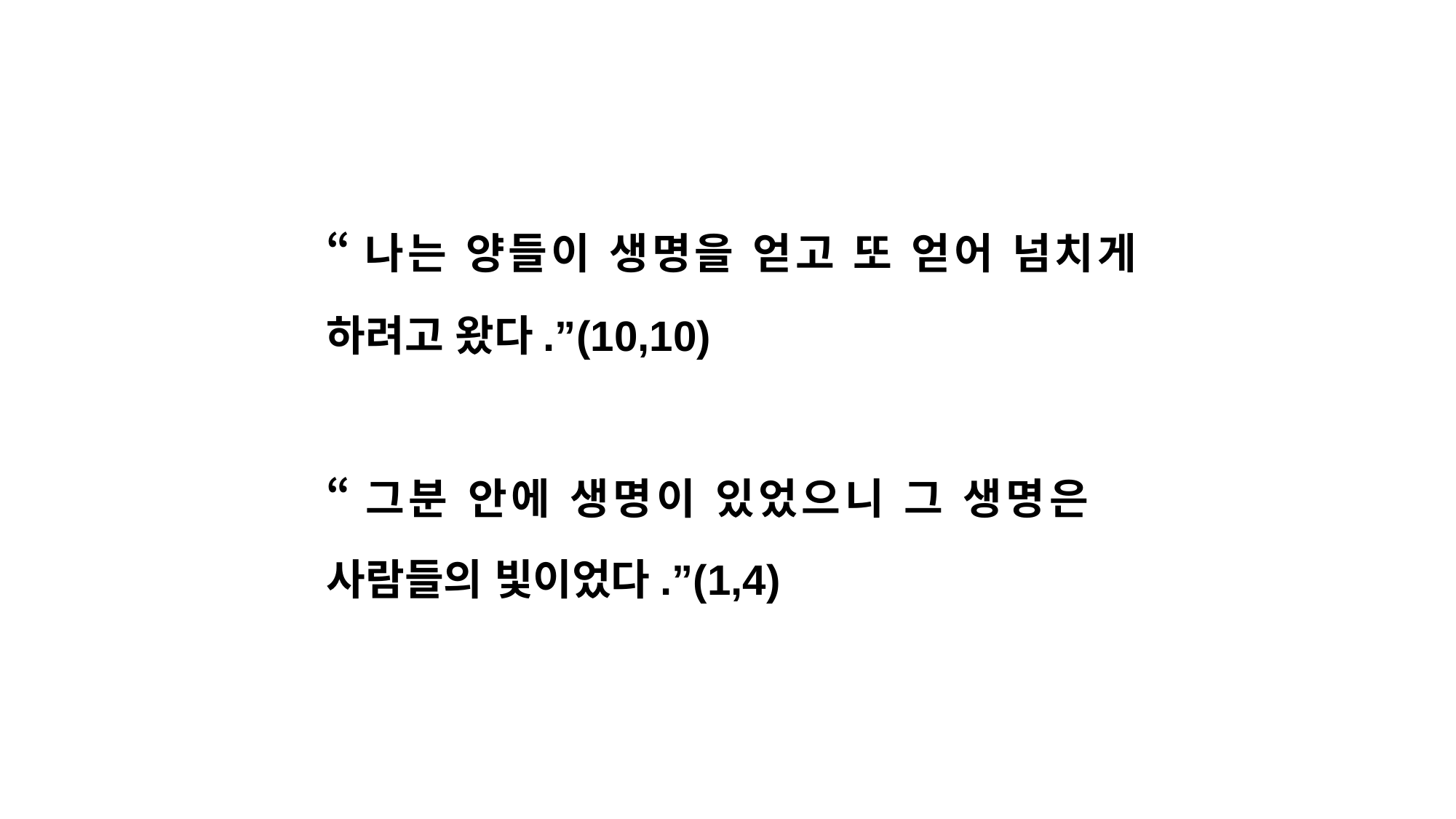

“나는 양들이 생명을 얻고 또 얻어 넘치게 하려고 왔다.”(10,10)

“그분 안에 생명이 있었으니 그 생명은    사람들의 빛이었다.”(1,4)